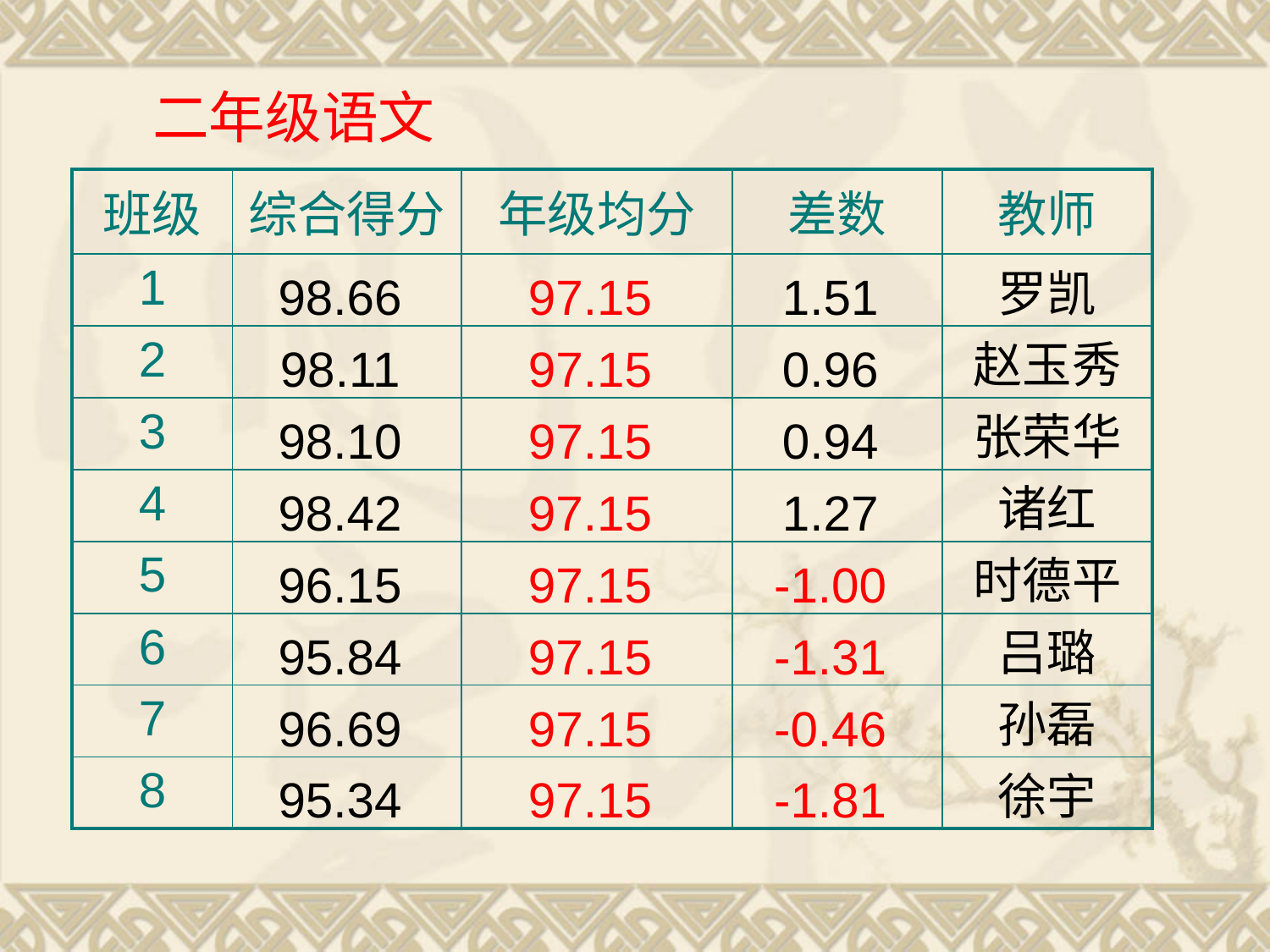

二年级语文
| 班级 | 综合得分 | 年级均分 | 差数 | 教师 |
| --- | --- | --- | --- | --- |
| 1 | 98.66 | 97.15 | 1.51 | 罗凯 |
| 2 | 98.11 | 97.15 | 0.96 | 赵玉秀 |
| 3 | 98.10 | 97.15 | 0.94 | 张荣华 |
| 4 | 98.42 | 97.15 | 1.27 | 诸红 |
| 5 | 96.15 | 97.15 | -1.00 | 时德平 |
| 6 | 95.84 | 97.15 | -1.31 | 吕璐 |
| 7 | 96.69 | 97.15 | -0.46 | 孙磊 |
| 8 | 95.34 | 97.15 | -1.81 | 徐宇 |